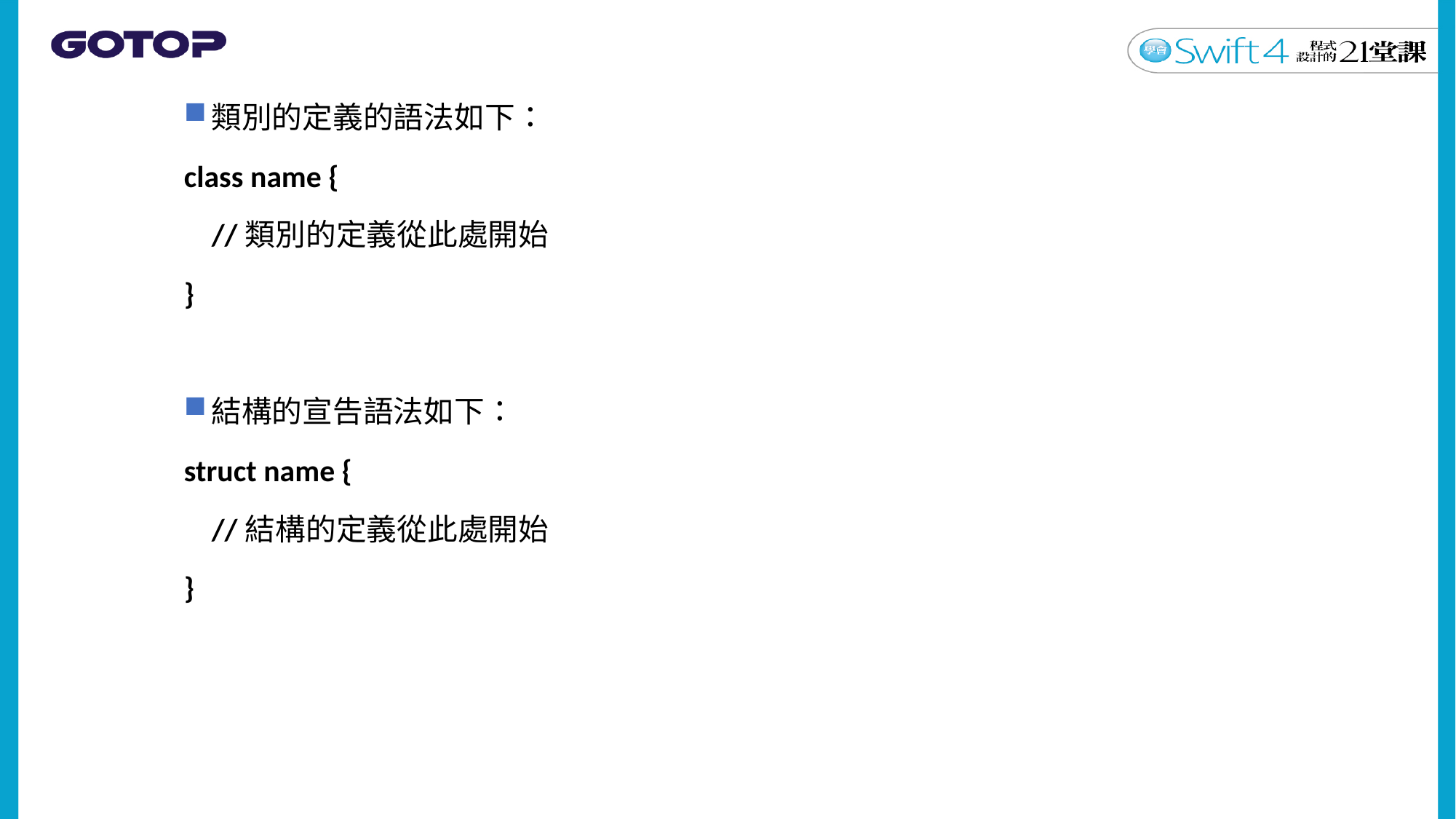

類別的定義的語法如下：
class name {
    //類別的定義從此處開始
}

結構的宣告語法如下：
struct name {
    //結構的定義從此處開始
}